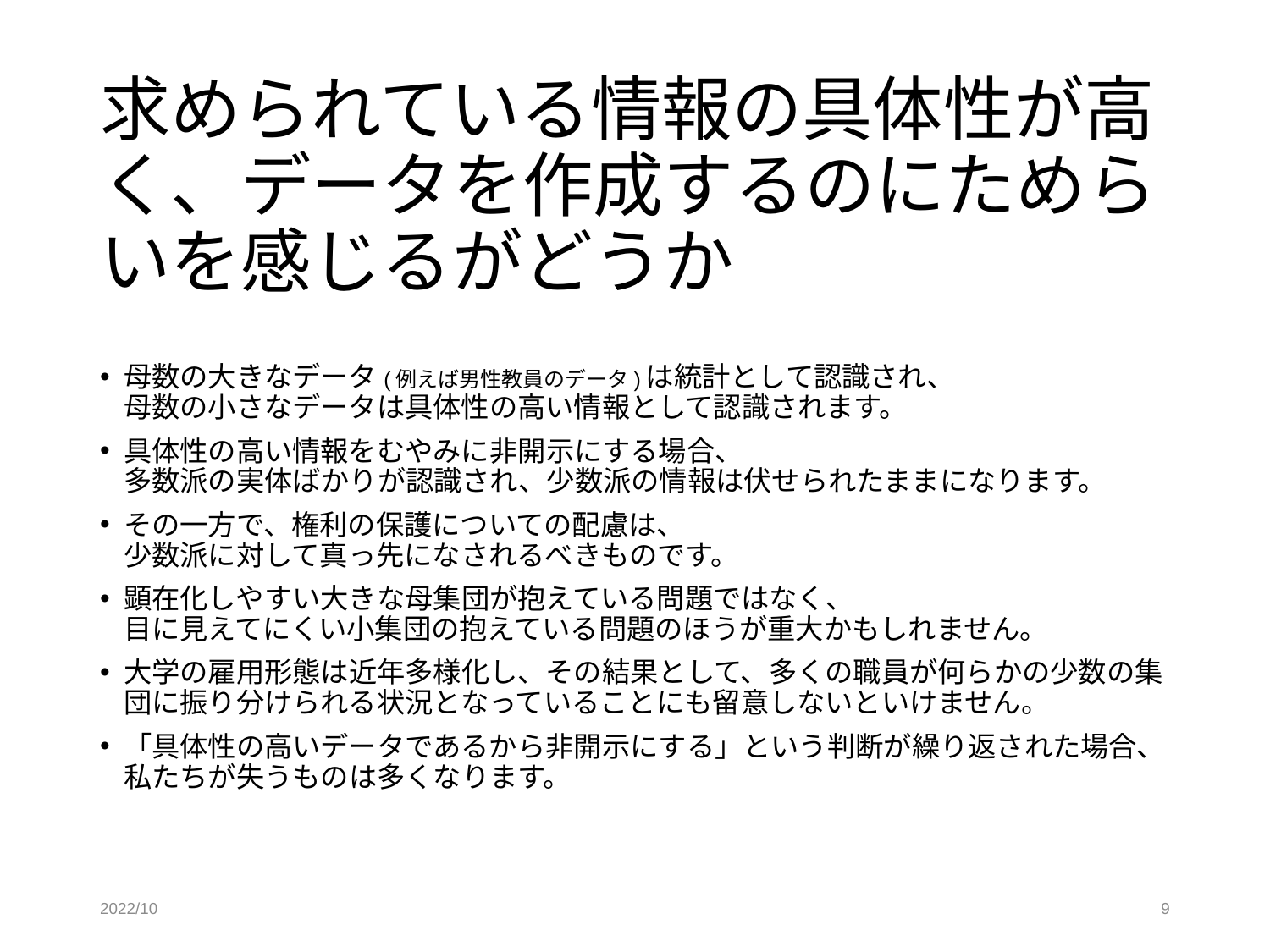

# 求められている情報の具体性が高く、データを作成するのにためらいを感じるがどうか
母数の大きなデータ(例えば男性教員のデータ)は統計として認識され、
母数の小さなデータは具体性の高い情報として認識されます。
具体性の高い情報をむやみに非開示にする場合、
多数派の実体ばかりが認識され、少数派の情報は伏せられたままになります。
その一方で、権利の保護についての配慮は、
少数派に対して真っ先になされるべきものです。
顕在化しやすい大きな母集団が抱えている問題ではなく、
目に見えてにくい小集団の抱えている問題のほうが重大かもしれません。
大学の雇用形態は近年多様化し、その結果として、多くの職員が何らかの少数の集団に振り分けられる状況となっていることにも留意しないといけません。
「具体性の高いデータであるから非開示にする」という判断が繰り返された場合、私たちが失うものは多くなります。
2022/10
9